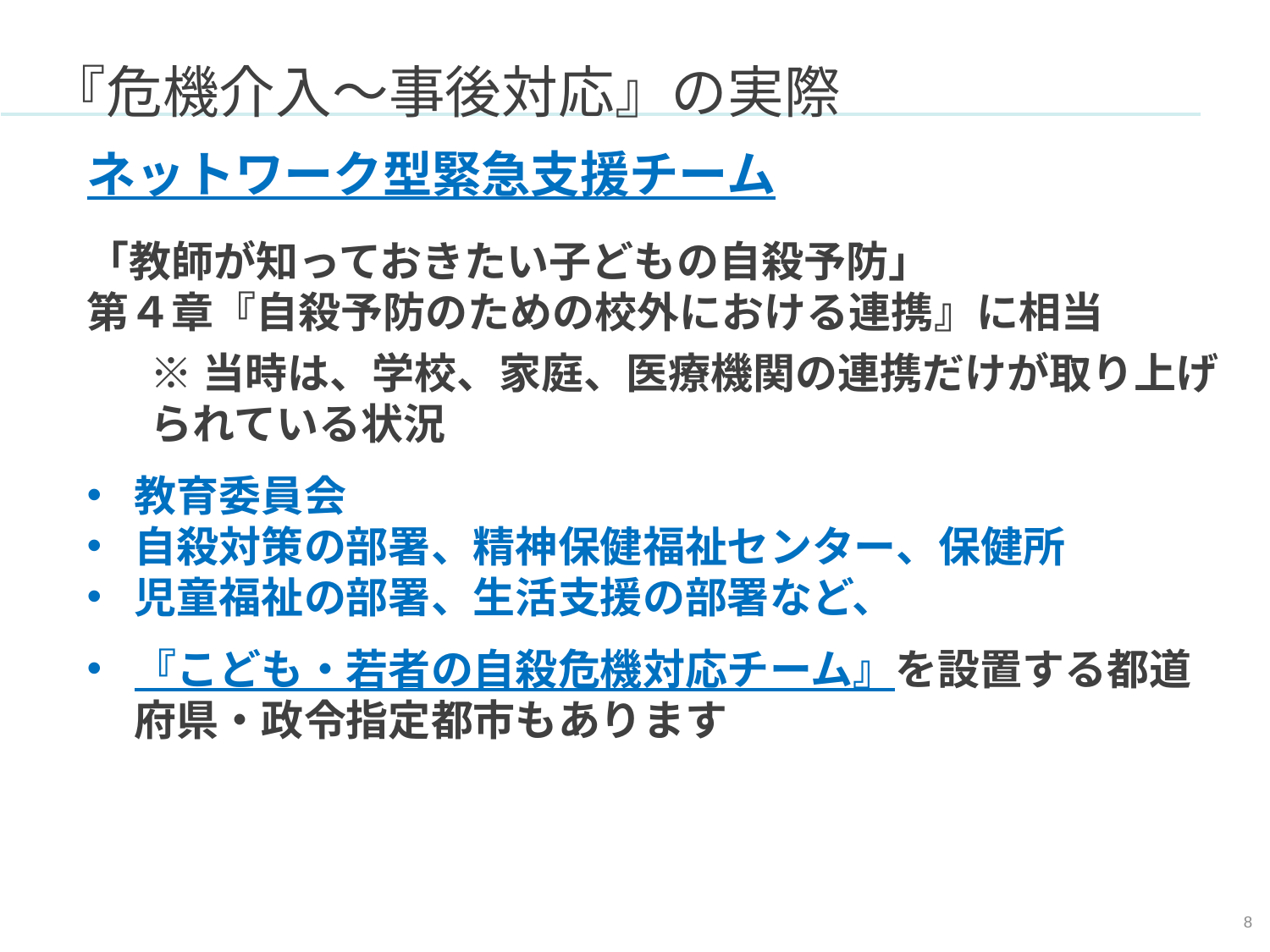

# 『危機介入～事後対応』の実際
ネットワーク型緊急支援チーム
「教師が知っておきたい子どもの自殺予防」
第４章『自殺予防のための校外における連携』に相当
※当時は、学校、家庭、医療機関の連携だけが取り上げられている状況
教育委員会
自殺対策の部署、精神保健福祉センター、保健所
児童福祉の部署、生活支援の部署など、
『こども・若者の自殺危機対応チーム』を設置する都道府県・政令指定都市もあります
8